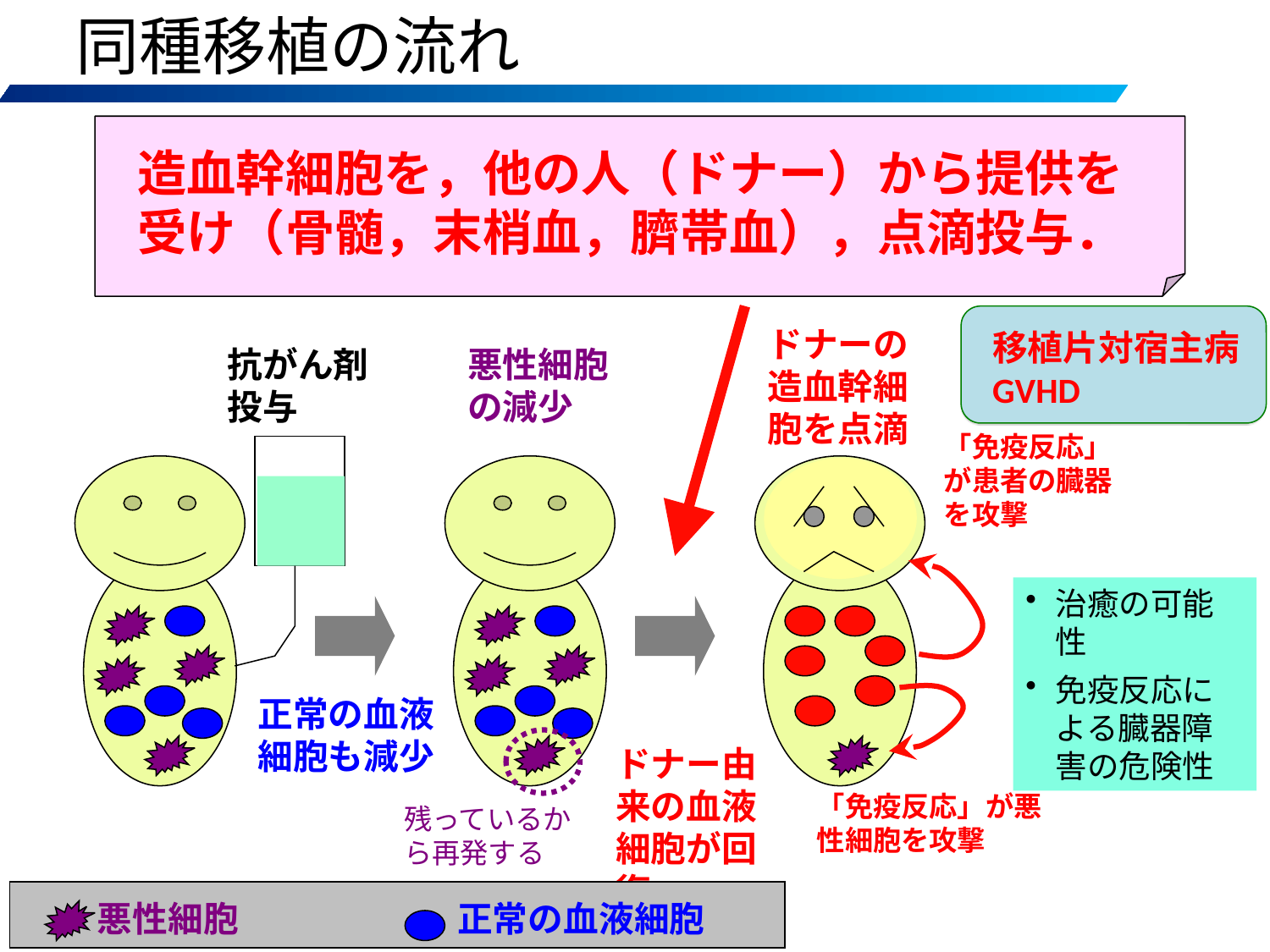

同種移植の流れ

造血幹細胞を，他の人（ドナー）から提供を受け（骨髄，末梢血，臍帯血），点滴投与．

移植片対宿主病
GVHD

ドナーの造血幹細胞を点滴
抗がん剤投与
悪性細胞の減少
「免疫反応」が患者の臓器を攻撃

治癒の可能性
免疫反応による臓器障害の危険性

正常の血液細胞も減少

ドナー由来の血液細胞が回復

「免疫反応」が悪性細胞を攻撃
残っているから再発する

悪性細胞
正常の血液細胞